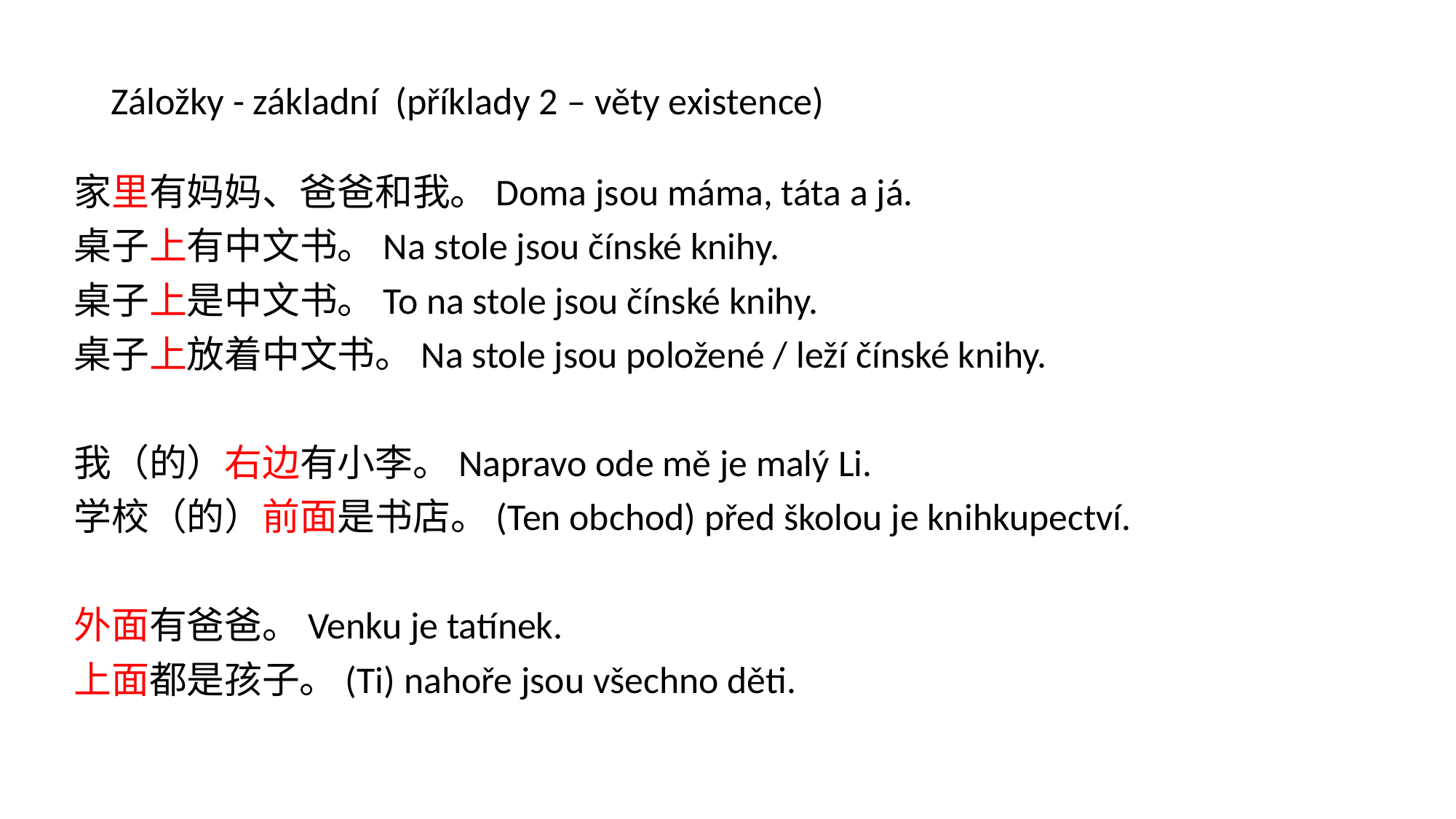

# Záložky - základní  (příklady 2 – věty existence)
家里有妈妈、爸爸和我。Doma jsou máma, táta a já.
桌子上有中文书。Na stole jsou čínské knihy.
桌子上是中文书。To na stole jsou čínské knihy.
桌子上放着中文书。Na stole jsou položené / leží čínské knihy.

我（的）右边有小李。Napravo ode mě je malý Li.
学校（的）前面是书店。(Ten obchod) před školou je knihkupectví.

外面有爸爸。Venku je tatínek.
上面都是孩子。(Ti) nahoře jsou všechno děti.